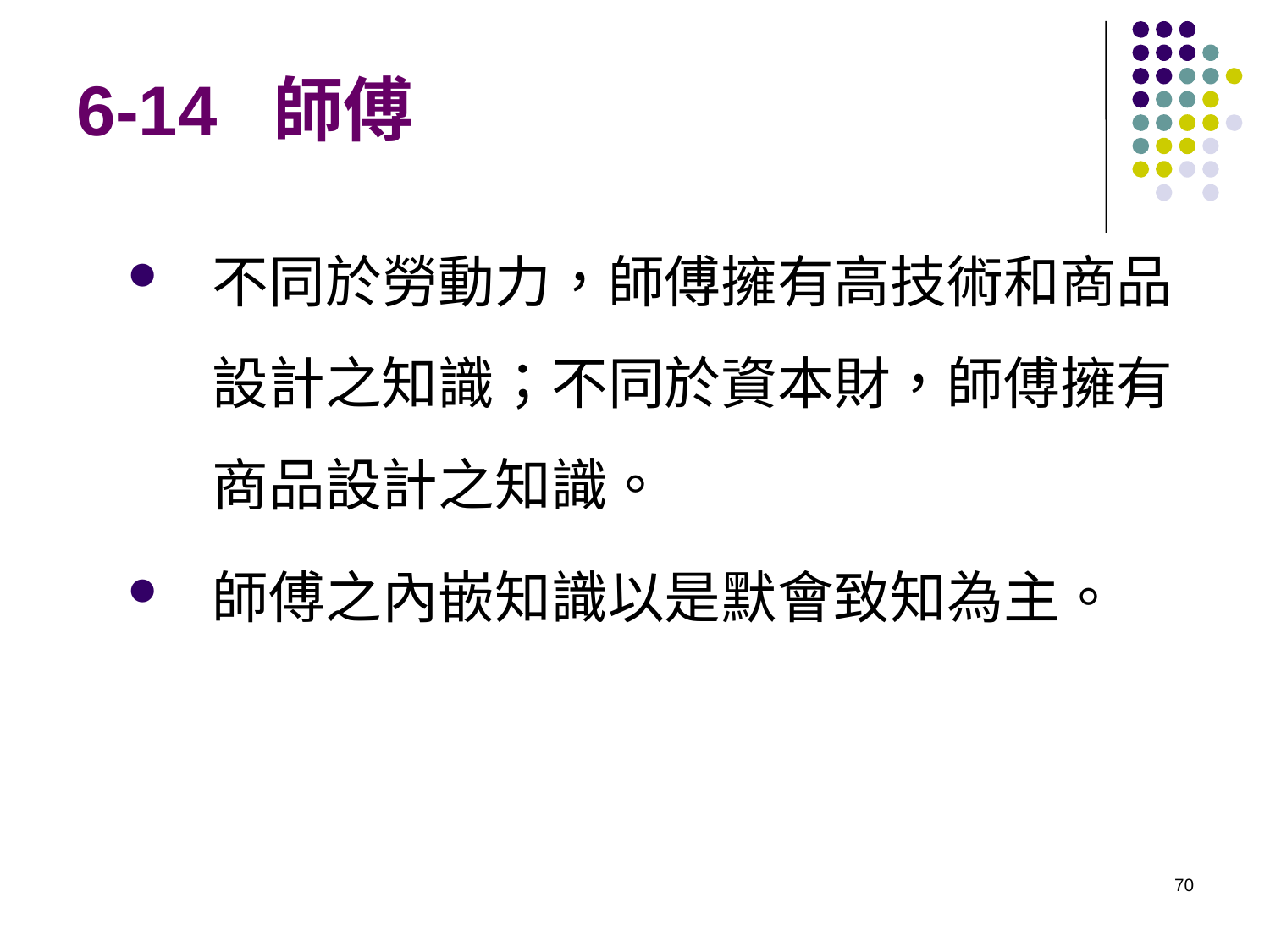

# 6-14  師傅
不同於勞動力，師傅擁有高技術和商品設計之知識；不同於資本財，師傅擁有商品設計之知識。
師傅之內嵌知識以是默會致知為主。
70